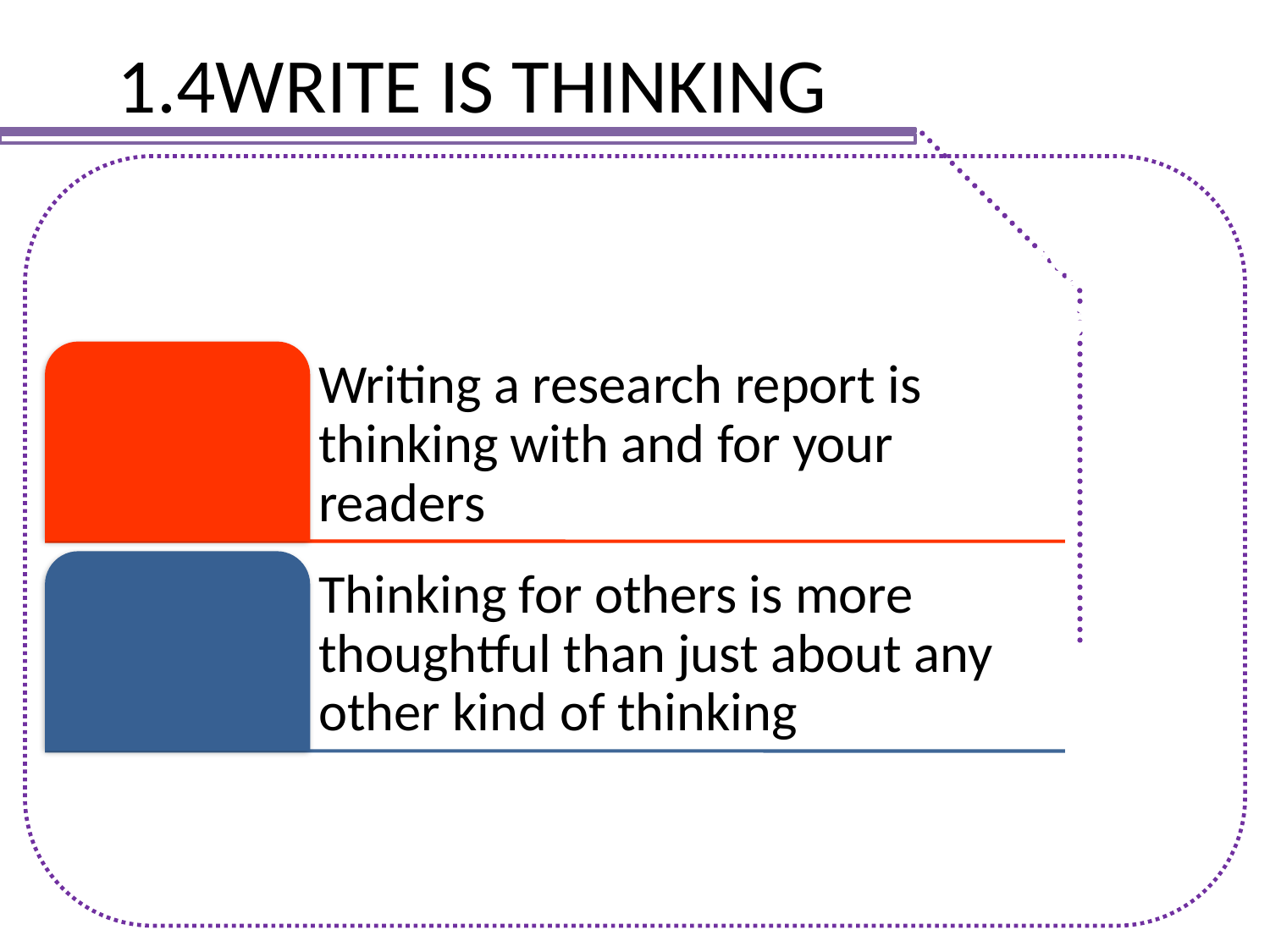

1.4WRITE IS THINKING

漫漫國際路
1991至今
Writing a research report is thinking with and for your readers

Thinking for others is more thoughtful than just about any other kind of thinking

做到美國第一
1981~1990